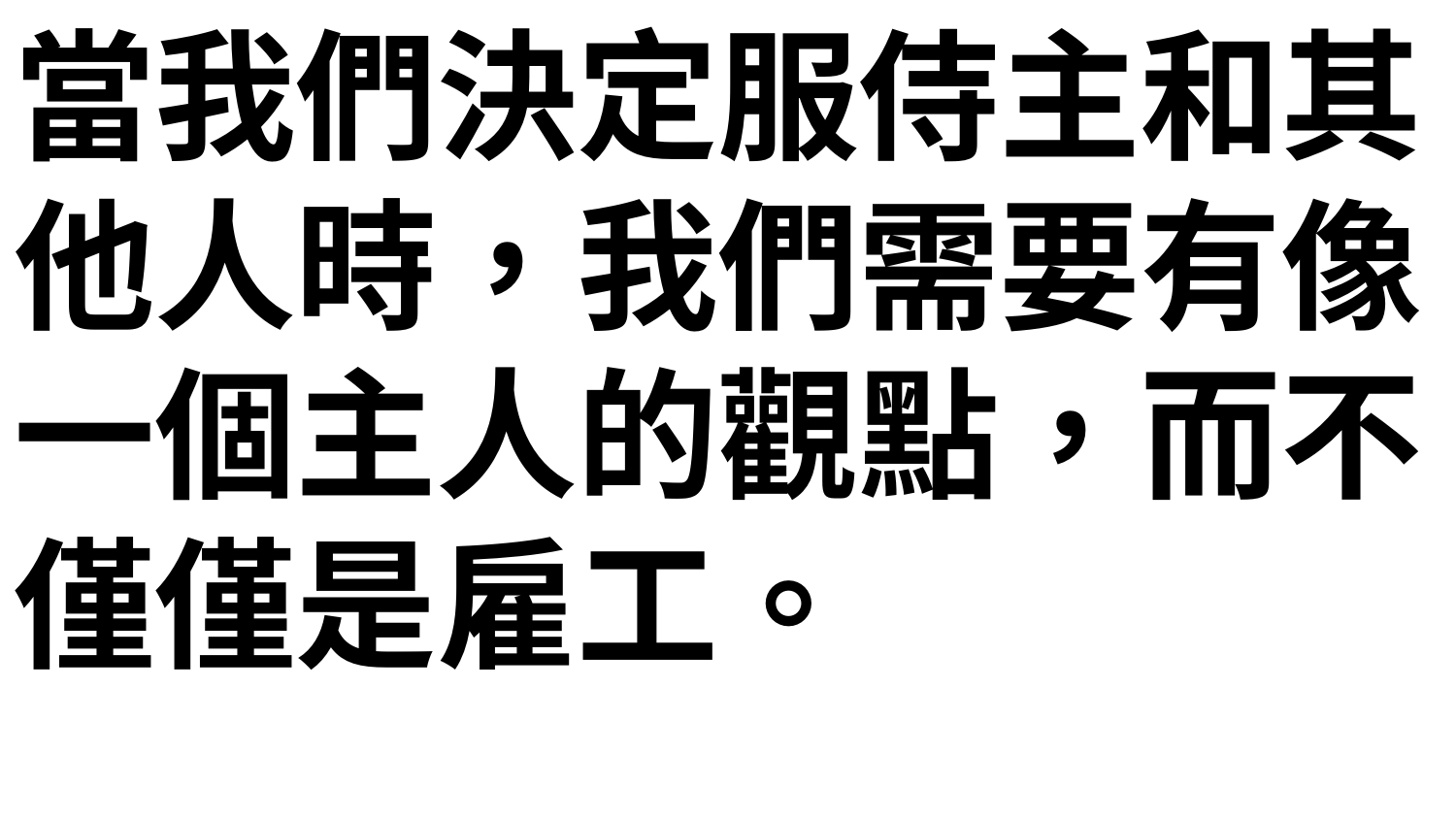

當我們決定服侍主和其他人時，我們需要有像一個主人的觀點，而不僅僅是雇工。